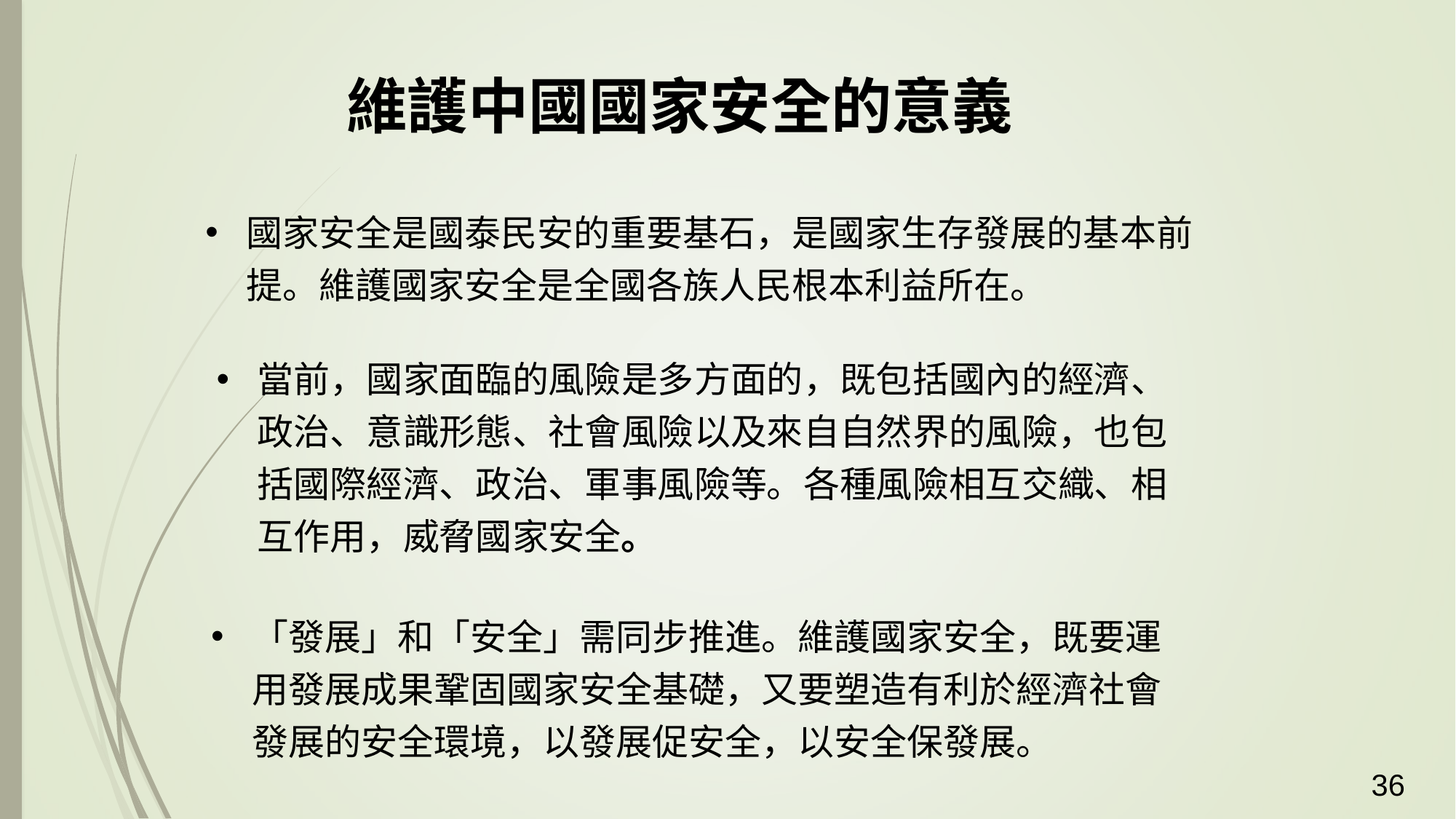

維護中國國家安全的意義
國家安全是國泰民安的重要基石，是國家生存發展的基本前提。維護國家安全是全國各族人民根本利益所在。

當前，國家面臨的風險是多方面的，既包括國內的經濟、政治、意識形態、社會風險以及來自自然界的風險，也包括國際經濟、政治、軍事風險等。各種風險相互交織、相互作用，威脅國家安全。

「發展」和「安全」需同步推進。維護國家安全，既要運用發展成果鞏固國家安全基礎，又要塑造有利於經濟社會發展的安全環境，以發展促安全，以安全保發展。
36